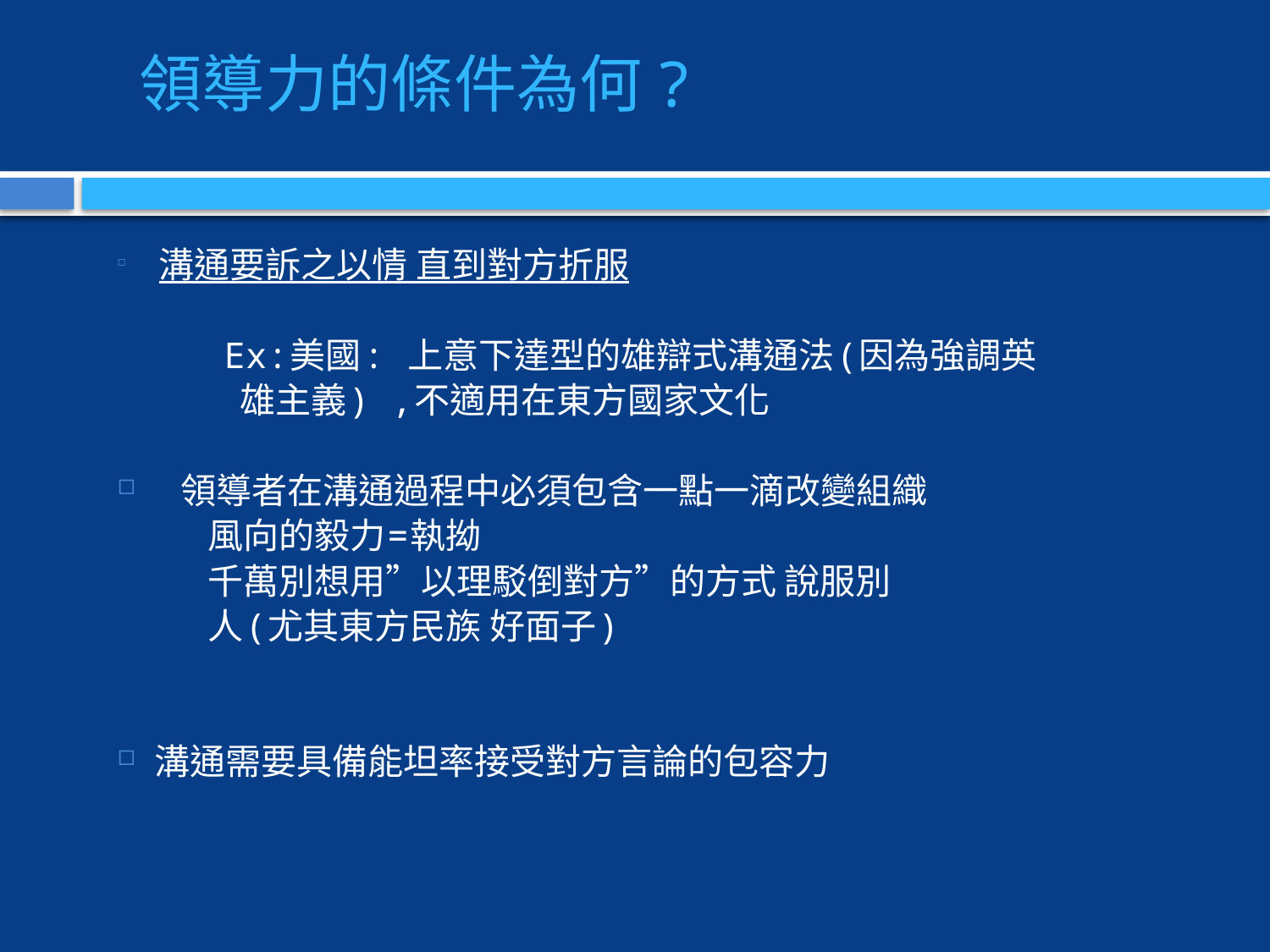

# 領導力的條件為何?
 溝通要訴之以情 直到對方折服

     Ex:美國: 上意下達型的雄辯式溝通法(因為強調英
               雄主義) ,不適用在東方國家文化

   領導者在溝通過程中必須包含一點一滴改變組織
           風向的毅力=執拗
           千萬別想用”以理駁倒對方”的方式 說服別
           人(尤其東方民族 好面子)

溝通需要具備能坦率接受對方言論的包容力